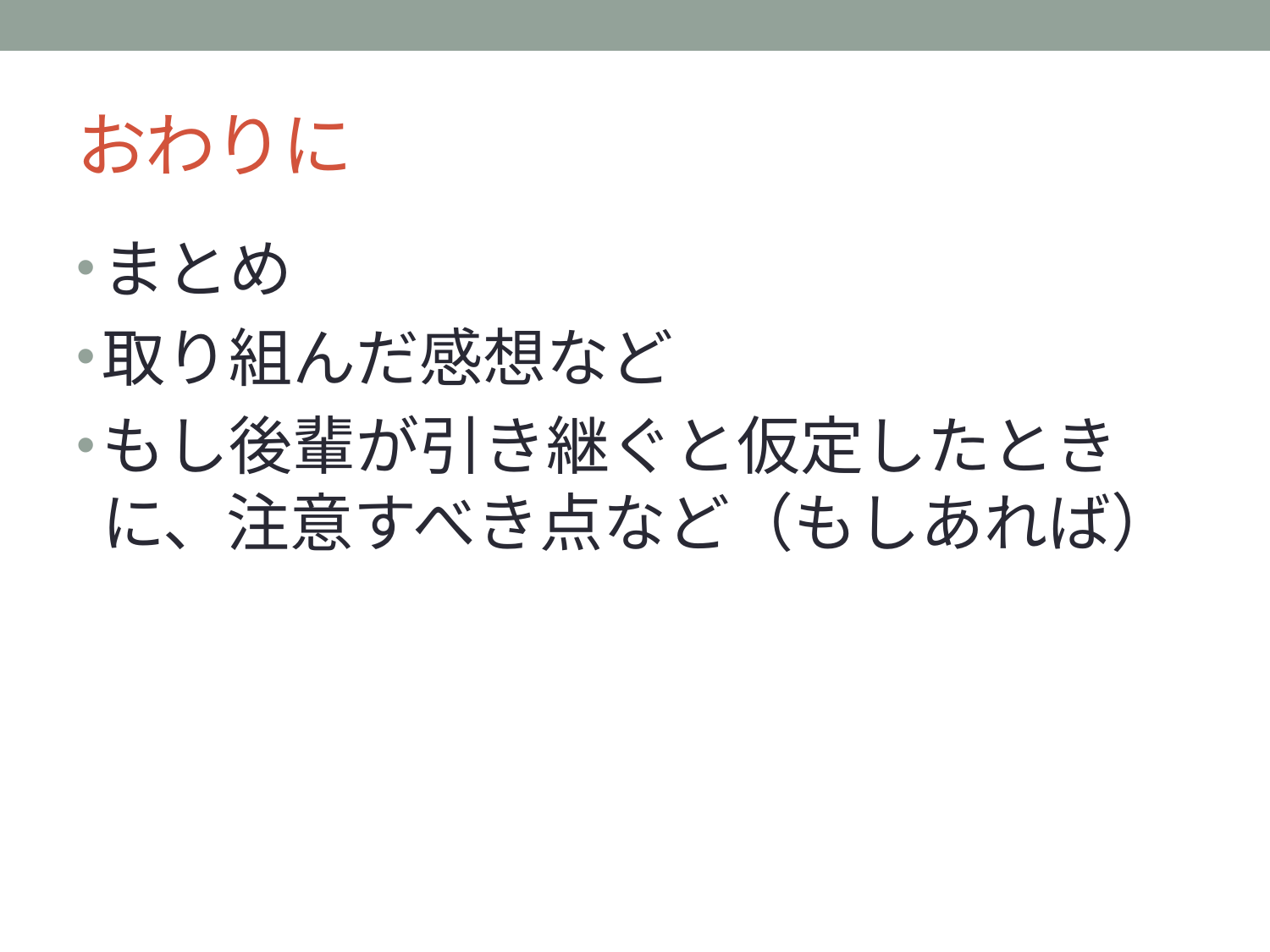

# おわりに
まとめ
取り組んだ感想など
もし後輩が引き継ぐと仮定したときに、注意すべき点など（もしあれば）